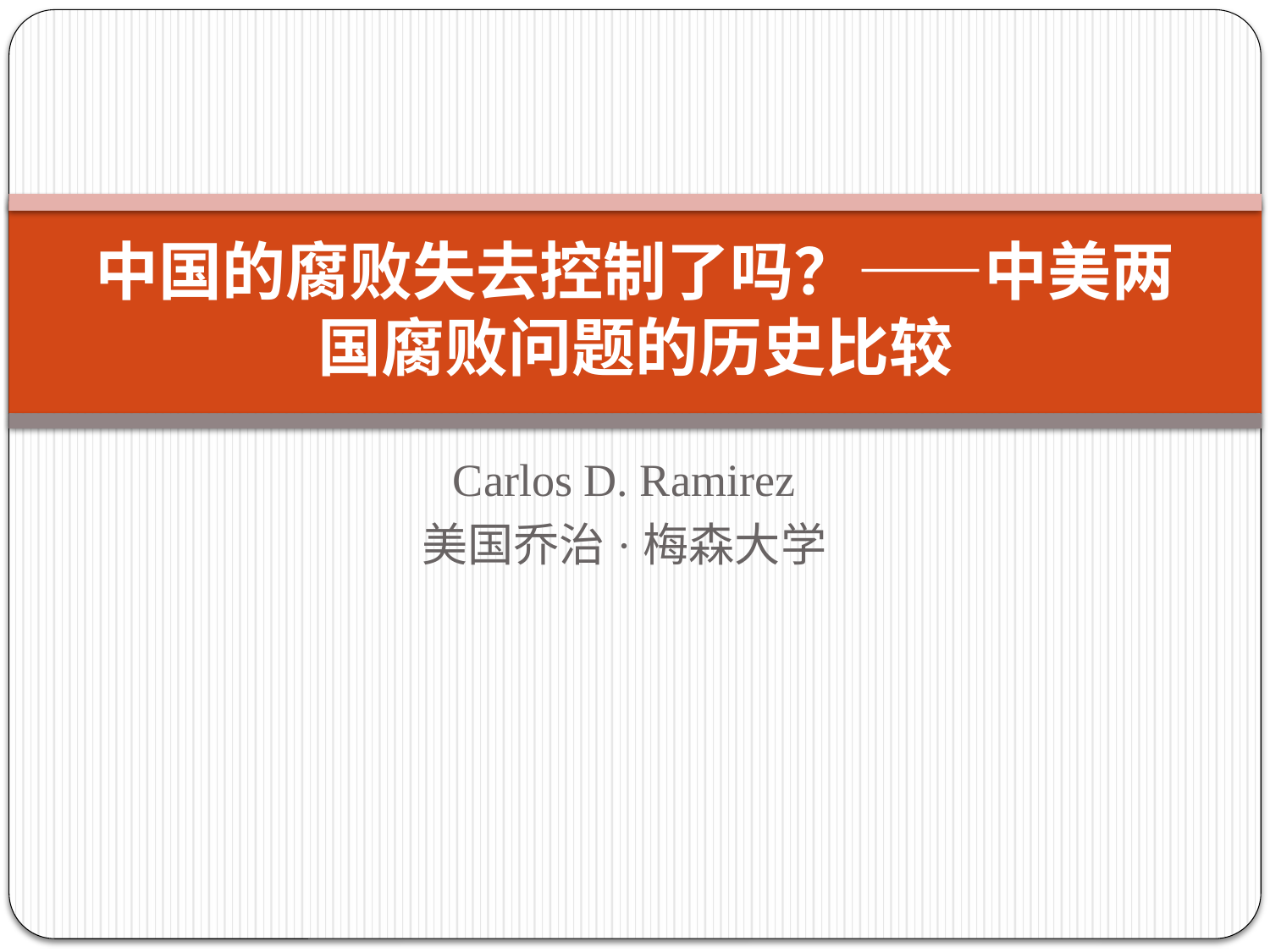

# 中国的腐败失去控制了吗？——中美两国腐败问题的历史比较
Carlos D. Ramirez
美国乔治·梅森大学